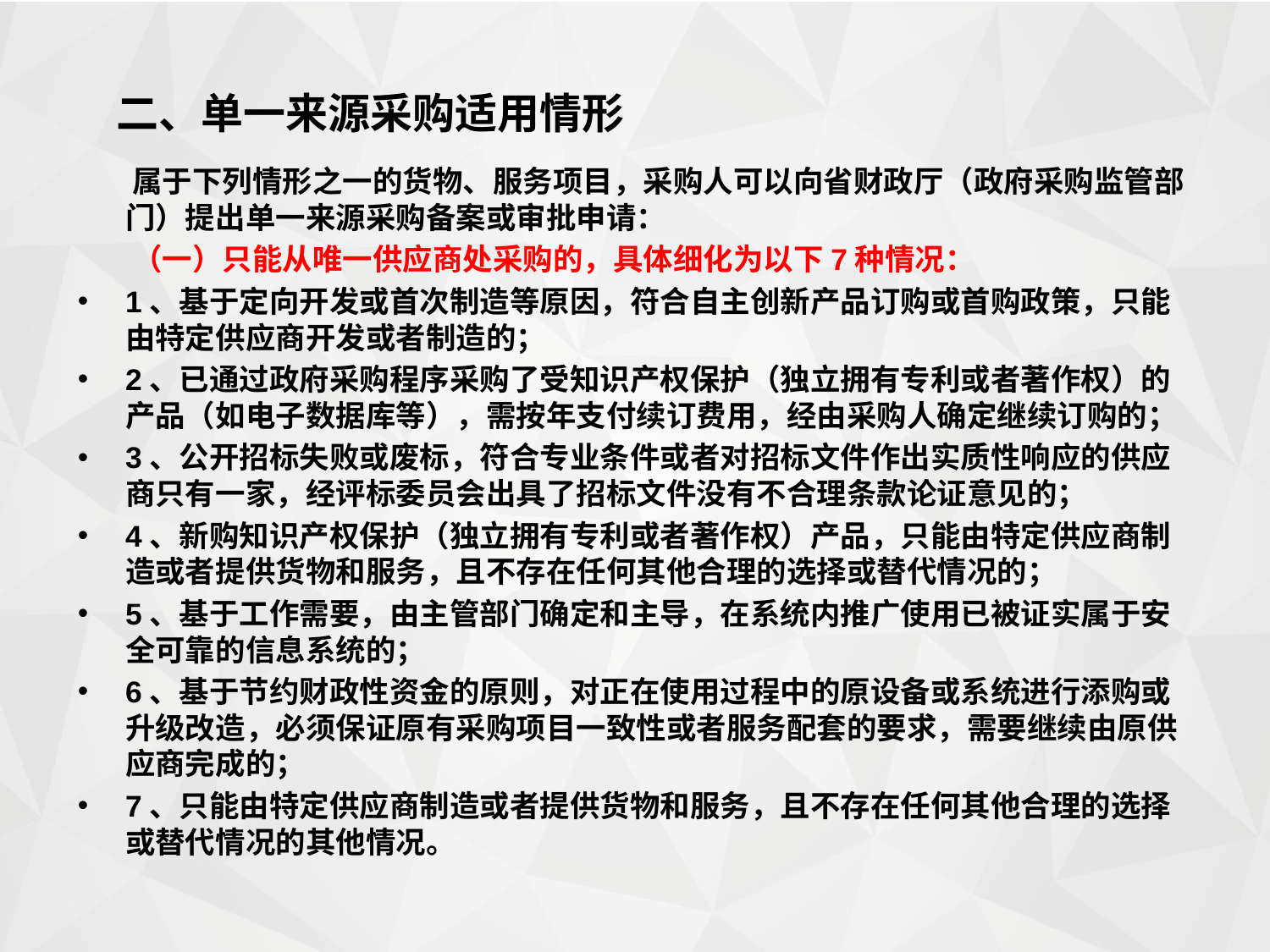

# 二、单一来源采购适用情形
       属于下列情形之一的货物、服务项目，采购人可以向省财政厅（政府采购监管部门）提出单一来源采购备案或审批申请：
       （一）只能从唯一供应商处采购的，具体细化为以下7种情况：
1、基于定向开发或首次制造等原因，符合自主创新产品订购或首购政策，只能由特定供应商开发或者制造的；
2、已通过政府采购程序采购了受知识产权保护（独立拥有专利或者著作权）的产品（如电子数据库等），需按年支付续订费用，经由采购人确定继续订购的；
3、公开招标失败或废标，符合专业条件或者对招标文件作出实质性响应的供应商只有一家，经评标委员会出具了招标文件没有不合理条款论证意见的；
4、新购知识产权保护（独立拥有专利或者著作权）产品，只能由特定供应商制造或者提供货物和服务，且不存在任何其他合理的选择或替代情况的；
5、基于工作需要，由主管部门确定和主导，在系统内推广使用已被证实属于安全可靠的信息系统的；
6、基于节约财政性资金的原则，对正在使用过程中的原设备或系统进行添购或升级改造，必须保证原有采购项目一致性或者服务配套的要求，需要继续由原供应商完成的；
7、只能由特定供应商制造或者提供货物和服务，且不存在任何其他合理的选择或替代情况的其他情况。